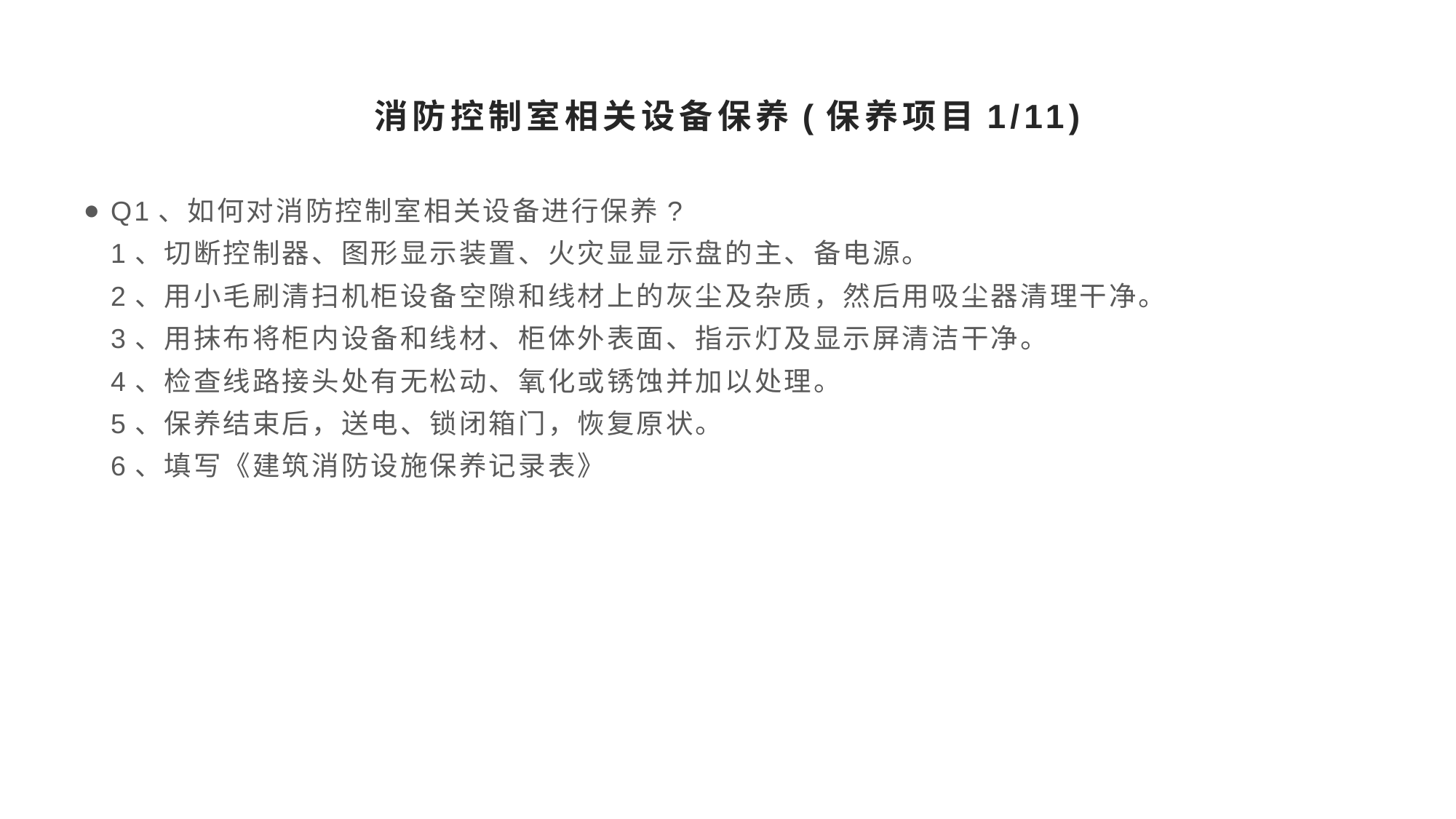

# 消防控制室相关设备保养(保养项目1/11)
Q1、如何对消防控制室相关设备进行保养?
1、切断控制器、图形显示装置、火灾显显示盘的主、备电源。
2、用小毛刷清扫机柜设备空隙和线材上的灰尘及杂质，然后用吸尘器清理干净。
3、用抹布将柜内设备和线材、柜体外表面、指示灯及显示屏清洁干净。
4、检查线路接头处有无松动、氧化或锈蚀并加以处理。
5、保养结束后，送电、锁闭箱门，恢复原状。
6、填写《建筑消防设施保养记录表》

1